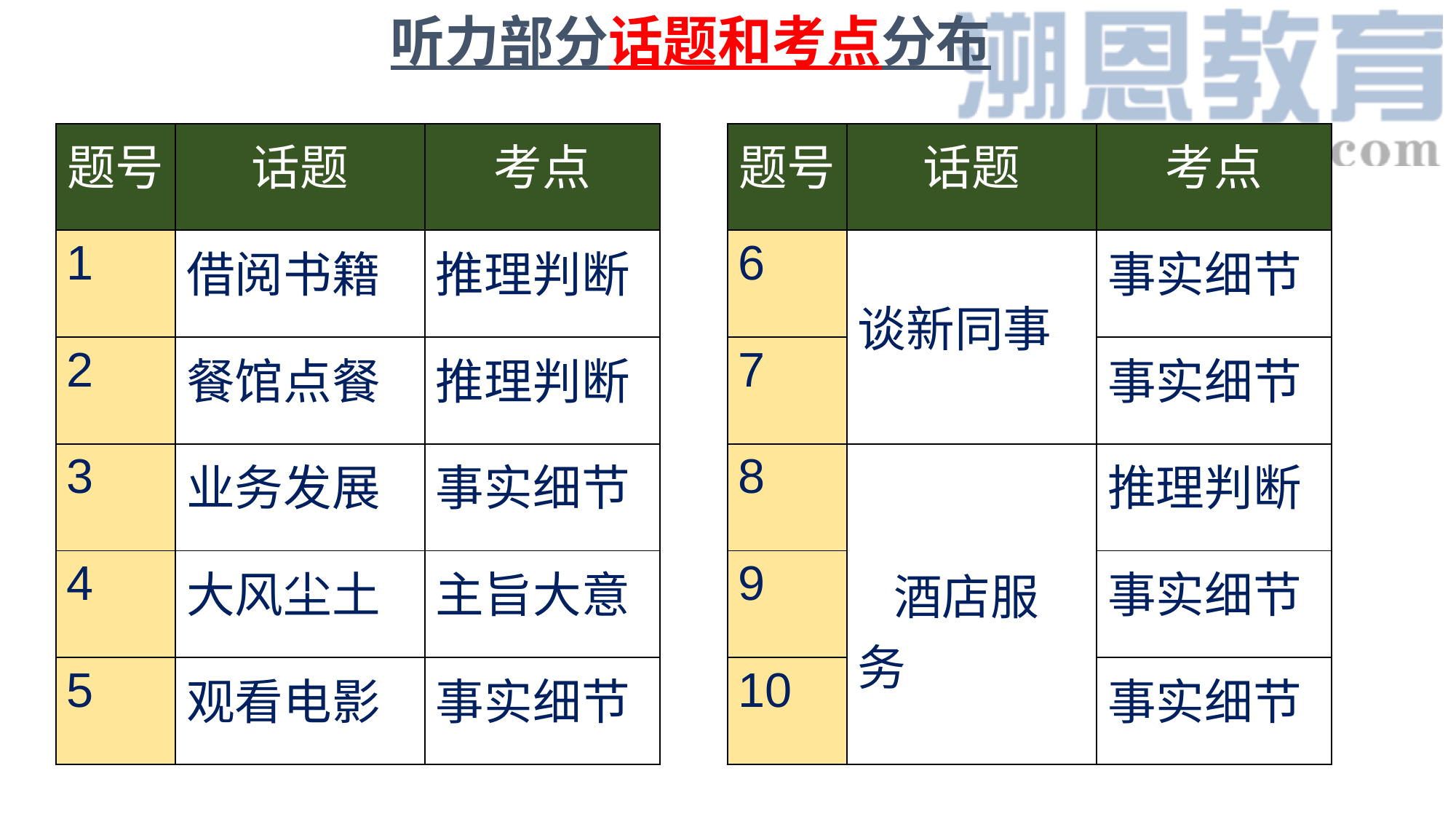

听力部分话题和考点分布
| 题号 | 话题 | 考点 |
| --- | --- | --- |
| 1 | 借阅书籍 | 推理判断 |
| 2 | 餐馆点餐 | 推理判断 |
| 3 | 业务发展 | 事实细节 |
| 4 | 大风尘土 | 主旨大意 |
| 5 | 观看电影 | 事实细节 |
| 题号 | 话题 | 考点 |
| --- | --- | --- |
| 6 | 谈新同事 | 事实细节 |
| 7 |  | 事实细节 |
| 8 | 酒店服务 | 推理判断 |
| 9 |  | 事实细节 |
| 10 |  | 事实细节 |